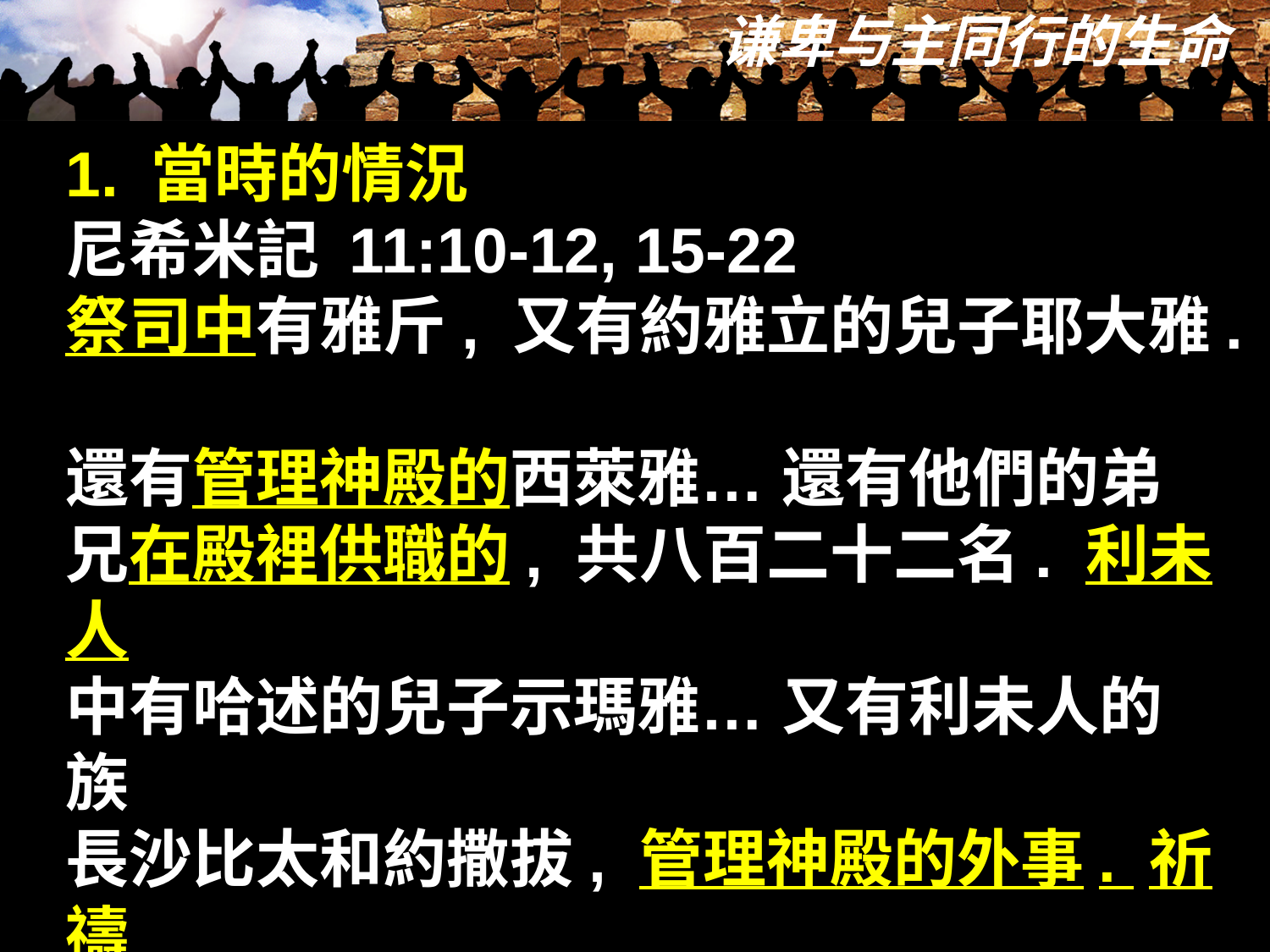

1. 當時的情況
尼希米記 11:10-12, 15-22
祭司中有雅斤, 又有約雅立的兒子耶大雅.
還有管理神殿的西萊雅… 還有他們的弟
兄在殿裡供職的, 共八百二十二名. 利未人
中有哈述的兒子示瑪雅… 又有利未人的族
長沙比太和約撒拔, 管理神殿的外事. 祈禱
的時候, 為稱謝領首的是米迦的兒子瑪他尼…在聖城的利未人, 共二百八十四名. 守門的是亞谷和達們, 並守門的弟兄…